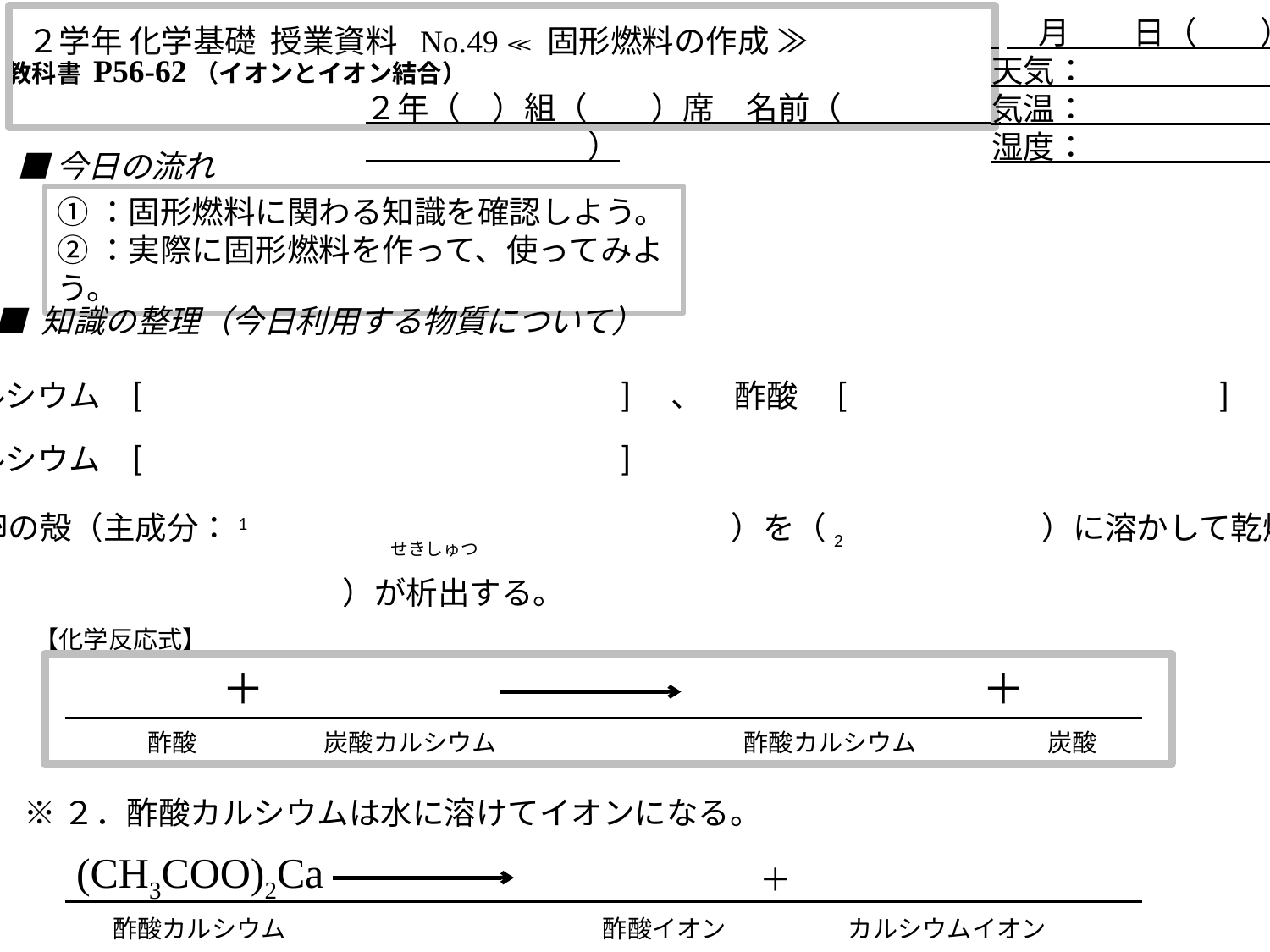

月　　日（　　）
天気：
気温：
湿度：
２学年 化学基礎  授業資料  No.49 ≪ 固形燃料の作成 ≫
 教科書 P56-62（イオンとイオン結合）
２年（　）組（　　）席　名前（　　　　　　　　　　　　）
■今日の流れ
①：固形燃料に関わる知識を確認しよう。
②：実際に固形燃料を作って、使ってみよう。
■ 知識の整理（今日利用する物質について）
炭酸カルシウム	[　　　　　　　　　　　　　]　、　酢酸　[　　　　　　　　　　]
酢酸カルシウム 	[　　　　　　　　　　　　　]
※１．卵の殻（主成分：1　　　　　　　　　　　　　　　）を（2　　　　　　）に溶かして乾燥させると
（3　　　　　　　　　　　　　）が析出する。
せきしゅつ
【化学反応式】

＋ 　　　　　　　　                                       ＋
酢酸
炭酸カルシウム
酢酸カルシウム
炭酸
※２．酢酸カルシウムは水に溶けてイオンになる。
(CH3COO)2Ca
＋
酢酸カルシウム
酢酸イオン
カルシウムイオン